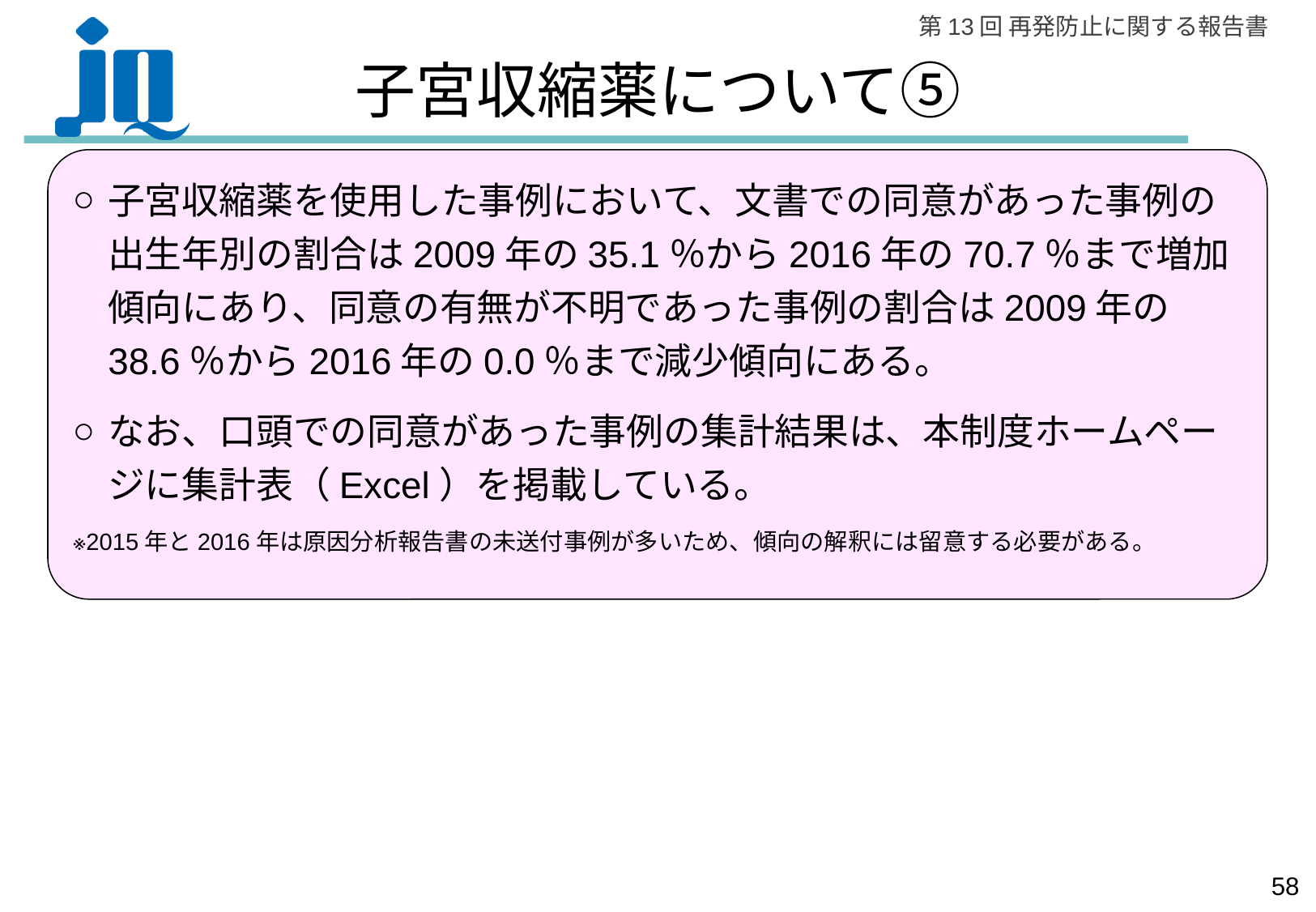

# 子宮収縮薬について⑤
子宮収縮薬を使用した事例において、文書での同意があった事例の出生年別の割合は2009年の35.1％から2016年の70.7％まで増加傾向にあり、同意の有無が不明であった事例の割合は2009年の38.6％から2016年の0.0％まで減少傾向にある。
なお、口頭での同意があった事例の集計結果は、本制度ホームページに集計表（Excel）を掲載している。
※2015年と2016年は原因分析報告書の未送付事例が多いため、傾向の解釈には留意する必要がある。

58